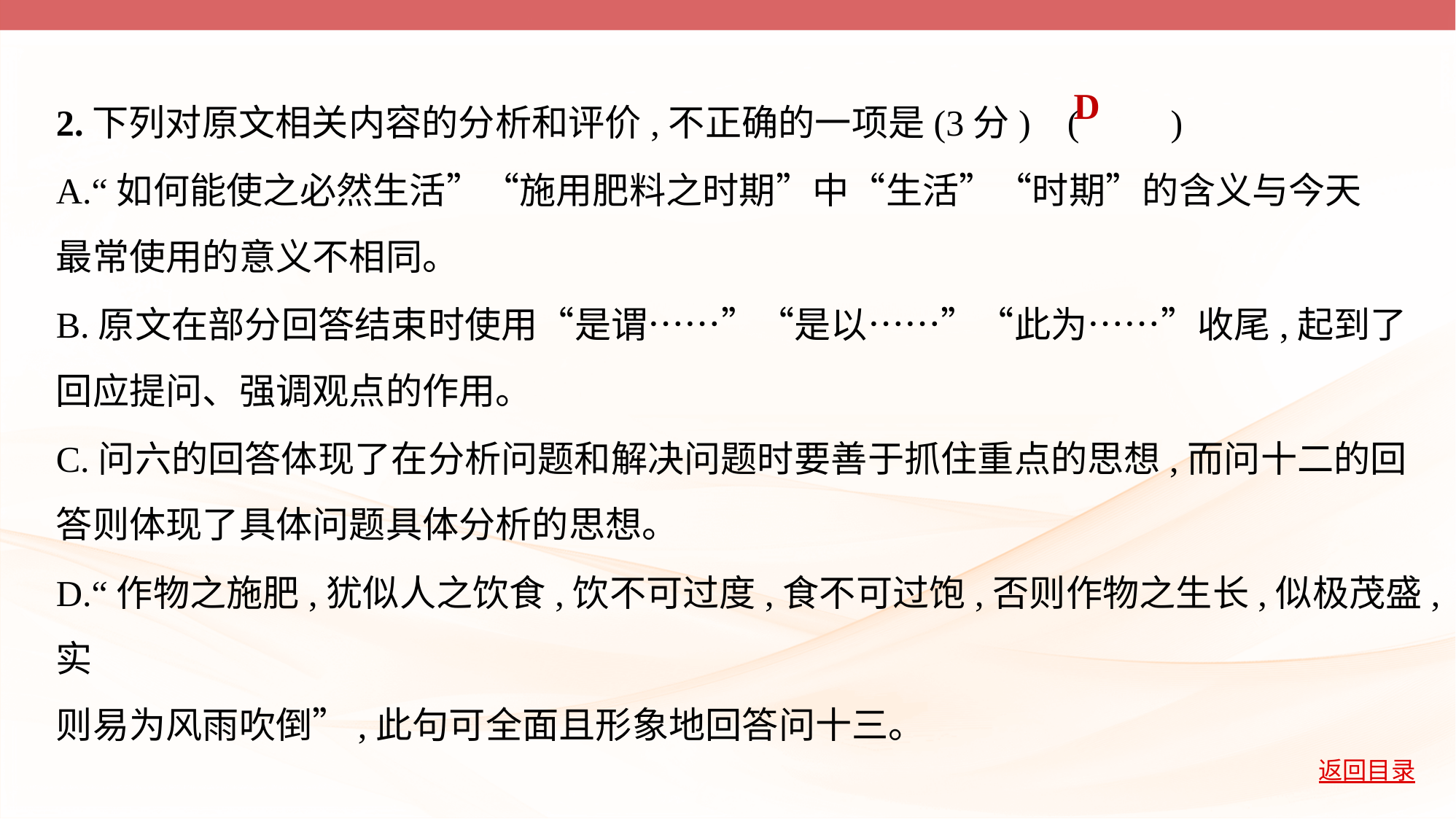

2.下列对原文相关内容的分析和评价,不正确的一项是(3分) (          )
A.“如何能使之必然生活”“施用肥料之时期”中“生活”“时期”的含义与今天
最常使用的意义不相同。
B.原文在部分回答结束时使用“是谓……”“是以……”“此为……”收尾,起到了
回应提问、强调观点的作用。
C.问六的回答体现了在分析问题和解决问题时要善于抓住重点的思想,而问十二的回
答则体现了具体问题具体分析的思想。
D.“作物之施肥,犹似人之饮食,饮不可过度,食不可过饱,否则作物之生长,似极茂盛,实
则易为风雨吹倒”,此句可全面且形象地回答问十三。
D